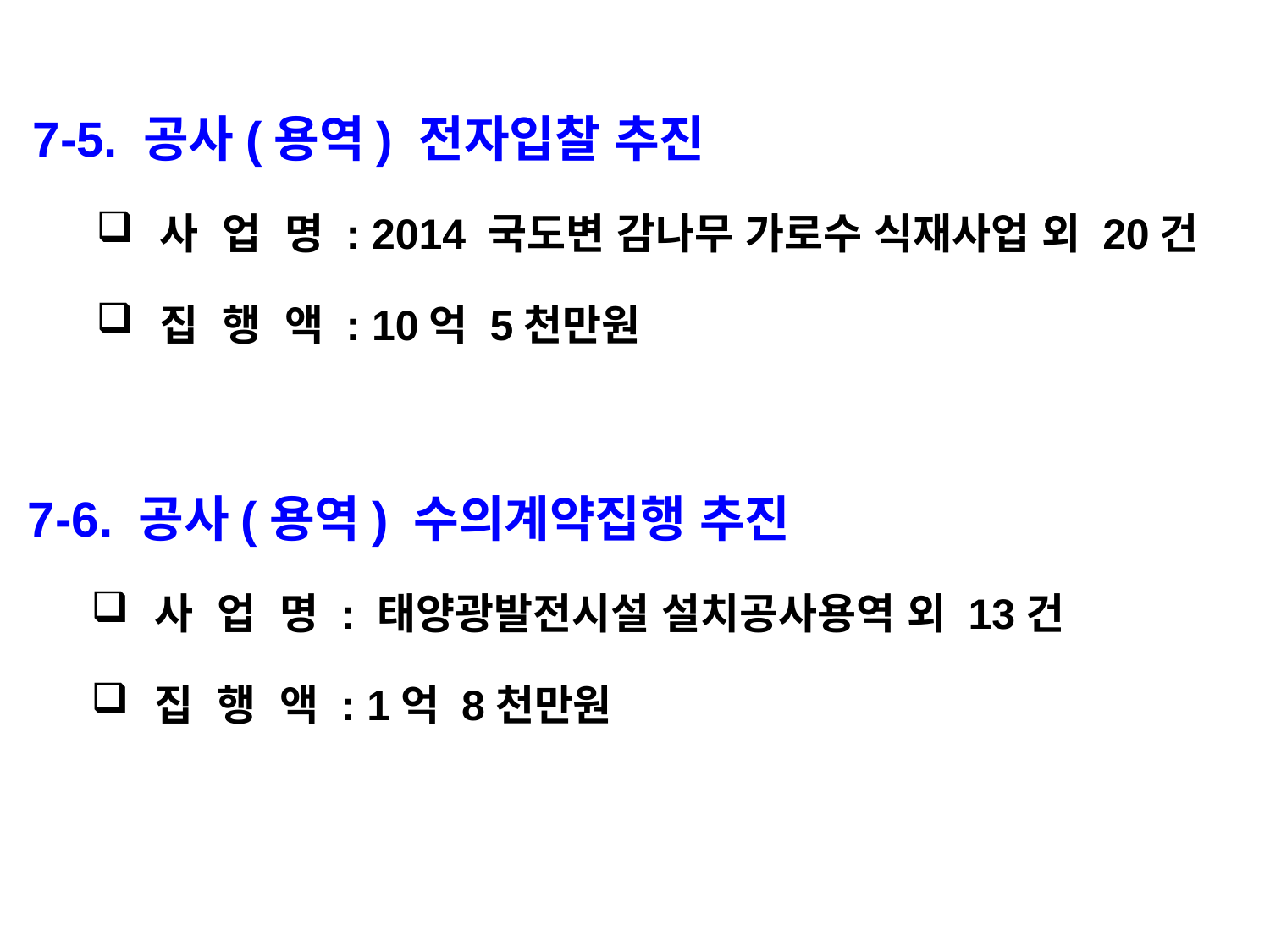

7-5. 공사(용역) 전자입찰 추진
사  업  명 : 2014 국도변 감나무 가로수 식재사업 외 20건
집  행  액 : 10억 5천만원
7-6. 공사(용역) 수의계약집행 추진
사  업  명 : 태양광발전시설 설치공사용역 외 13건
집  행  액 : 1억 8천만원